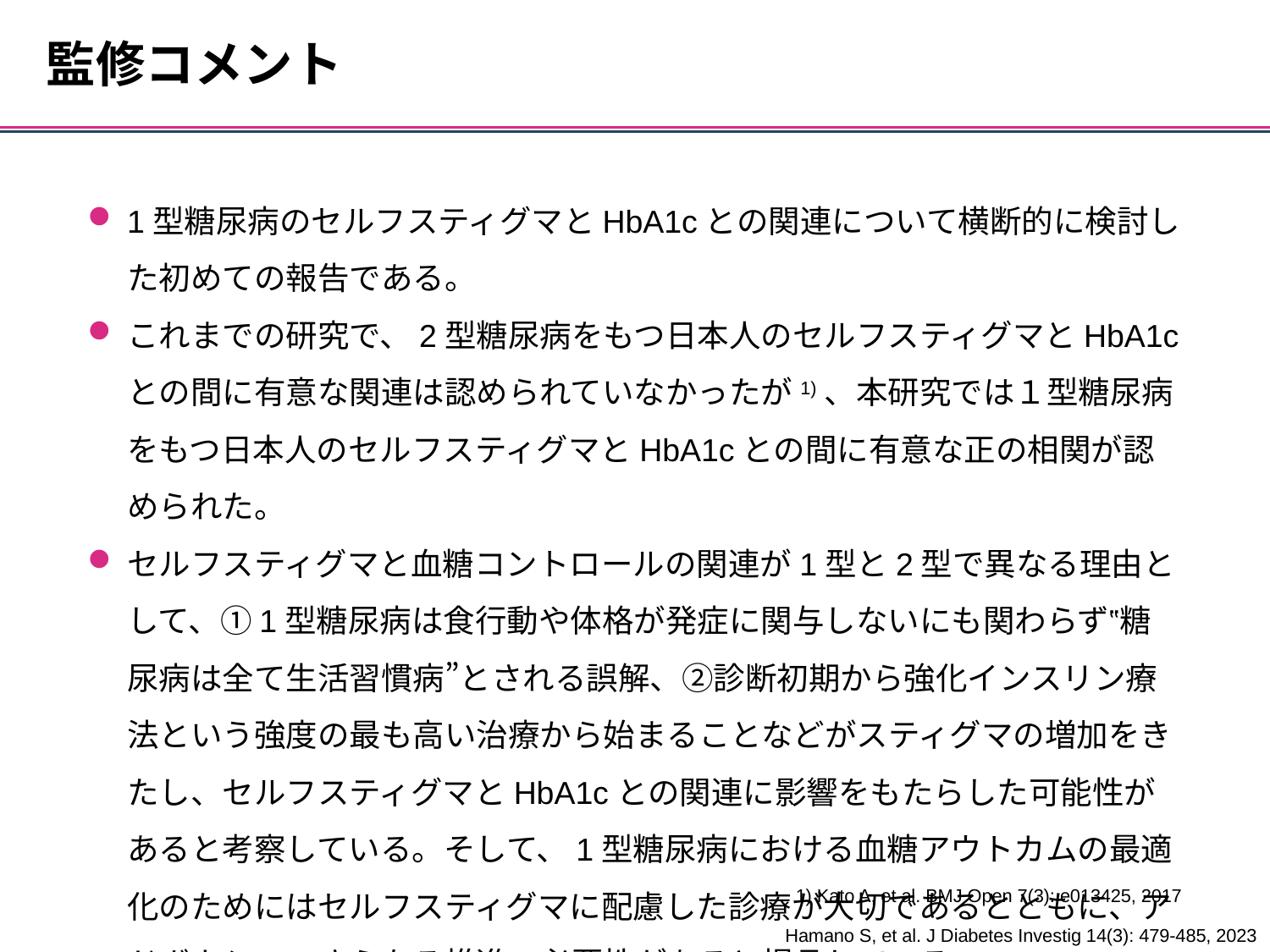

監修コメント
1型糖尿病のセルフスティグマとHbA1cとの関連について横断的に検討した初めての報告である。
これまでの研究で、2型糖尿病をもつ日本人のセルフスティグマとHbA1cとの間に有意な関連は認められていなかったが1)、本研究では１型糖尿病をもつ日本人のセルフスティグマとHbA1cとの間に有意な正の相関が認められた。
セルフスティグマと血糖コントロールの関連が1型と2型で異なる理由として、①1型糖尿病は食行動や体格が発症に関与しないにも関わらず‟糖尿病は全て生活習慣病”とされる誤解、②診断初期から強化インスリン療法という強度の最も高い治療から始まることなどがスティグマの増加をきたし、セルフスティグマとHbA1cとの関連に影響をもたらした可能性があると考察している。そして、1型糖尿病における血糖アウトカムの最適化のためにはセルフスティグマに配慮した診療が大切であるとともに、アドボカシーのさらなる推進の必要性があると提言している。
1) Kato A, et al. BMJ Open 7(3): e013425, 2017
Hamano S, et al. J Diabetes Investig 14(3): 479-485, 2023